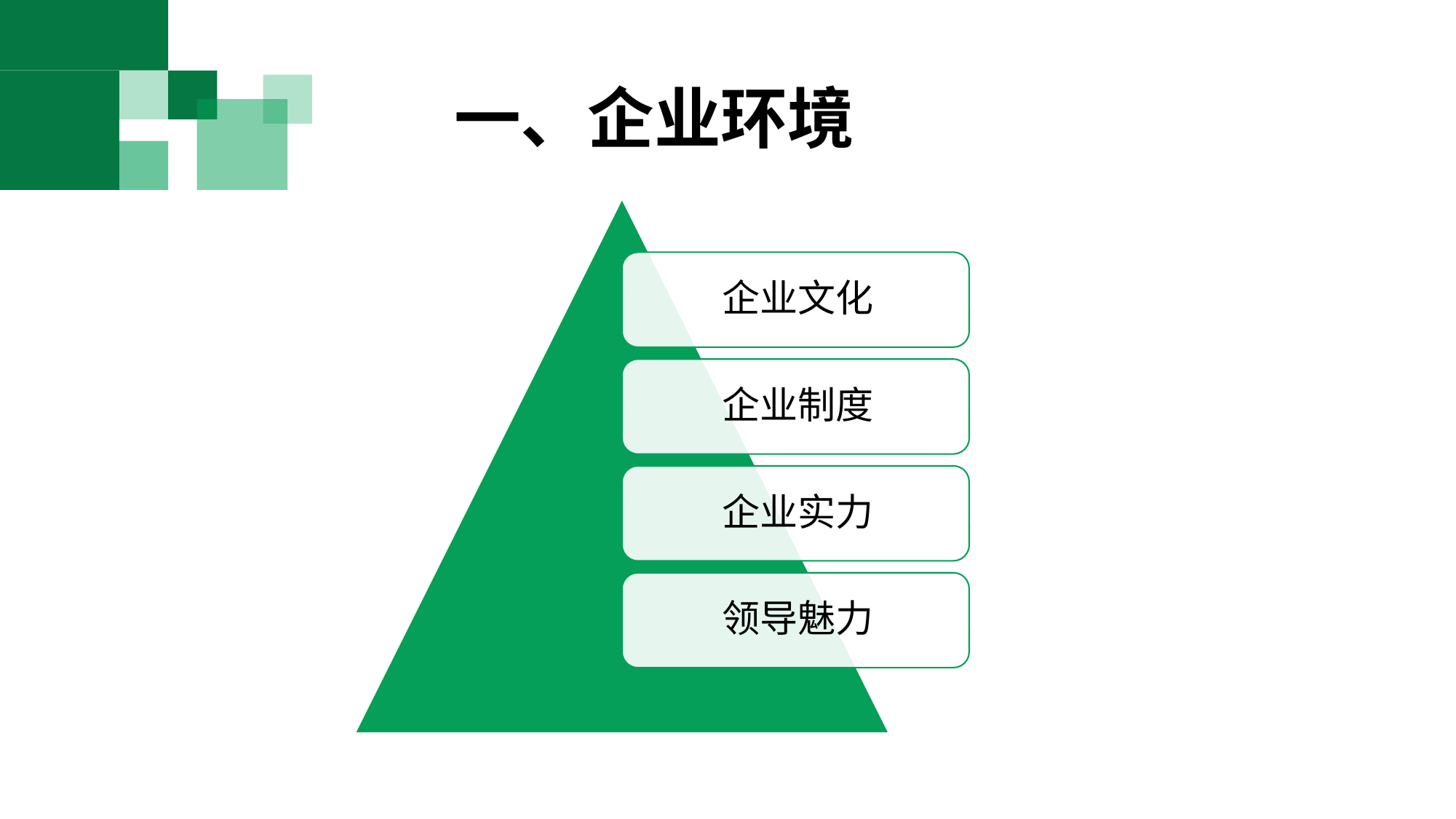

二、学业规划的特点是什么？
一、企业环境
企业文化
企业制度
企业实力
领导魅力